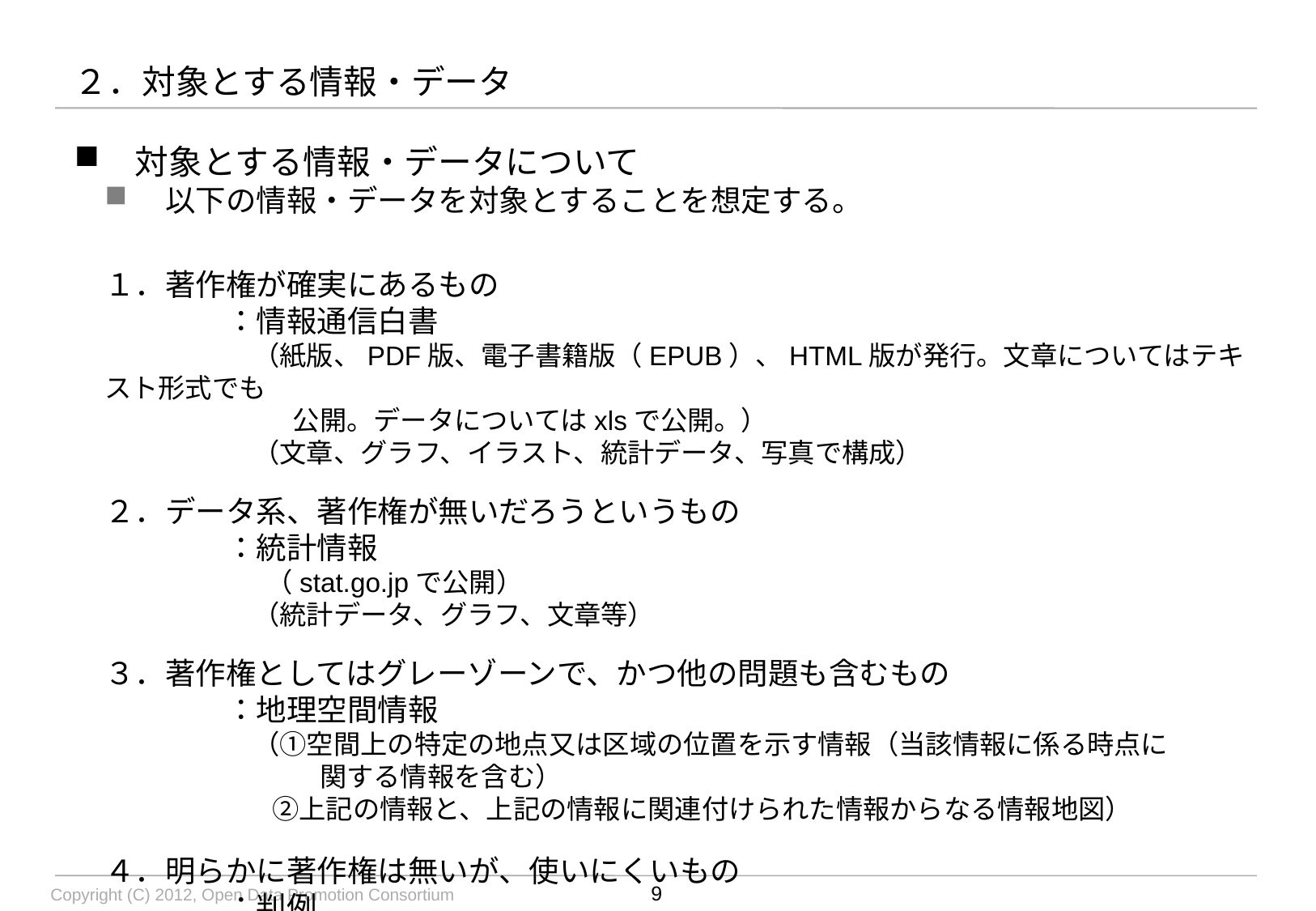

# ２．対象とする情報・データ

対象とする情報・データについて
以下の情報・データを対象とすることを想定する。

１．著作権が確実にあるもの
	：情報通信白書
	　（紙版、PDF版、電子書籍版（EPUB）、HTML版が発行。文章についてはテキスト形式でも
　　　　　　　公開。データについてはxlsで公開。）
	　（文章、グラフ、イラスト、統計データ、写真で構成）

２．データ系、著作権が無いだろうというもの
	：統計情報
　　　　　　（stat.go.jpで公開）
	　（統計データ、グラフ、文章等）

３．著作権としてはグレーゾーンで、かつ他の問題も含むもの
	：地理空間情報
	　（①空間上の特定の地点又は区域の位置を示す情報（当該情報に係る時点に
　　　　　　　　関する情報を含む）
　　　　　　 ②上記の情報と、上記の情報に関連付けられた情報からなる情報地図）

４．明らかに著作権は無いが、使いにくいもの
	：判例
9
Copyright (C) 2012, Open Data Promotion Consortium